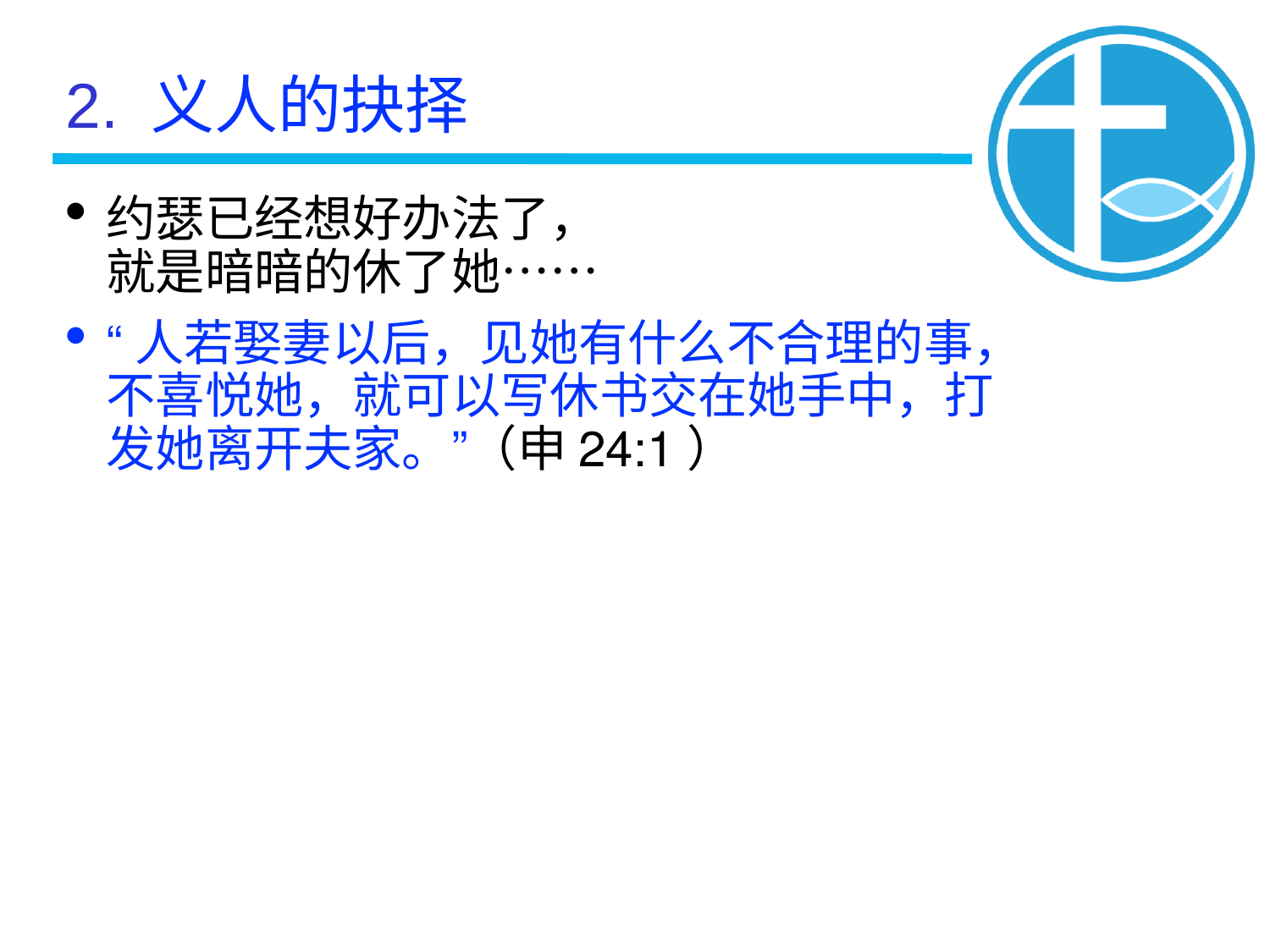

2. 义人的抉择
约瑟已经想好办法了，
就是暗暗的休了她⋯⋯
“人若娶妻以后，见她有什么不合理的事，不喜悦她，就可以写休书交在她手中，打发她离开夫家。”（申24:1）